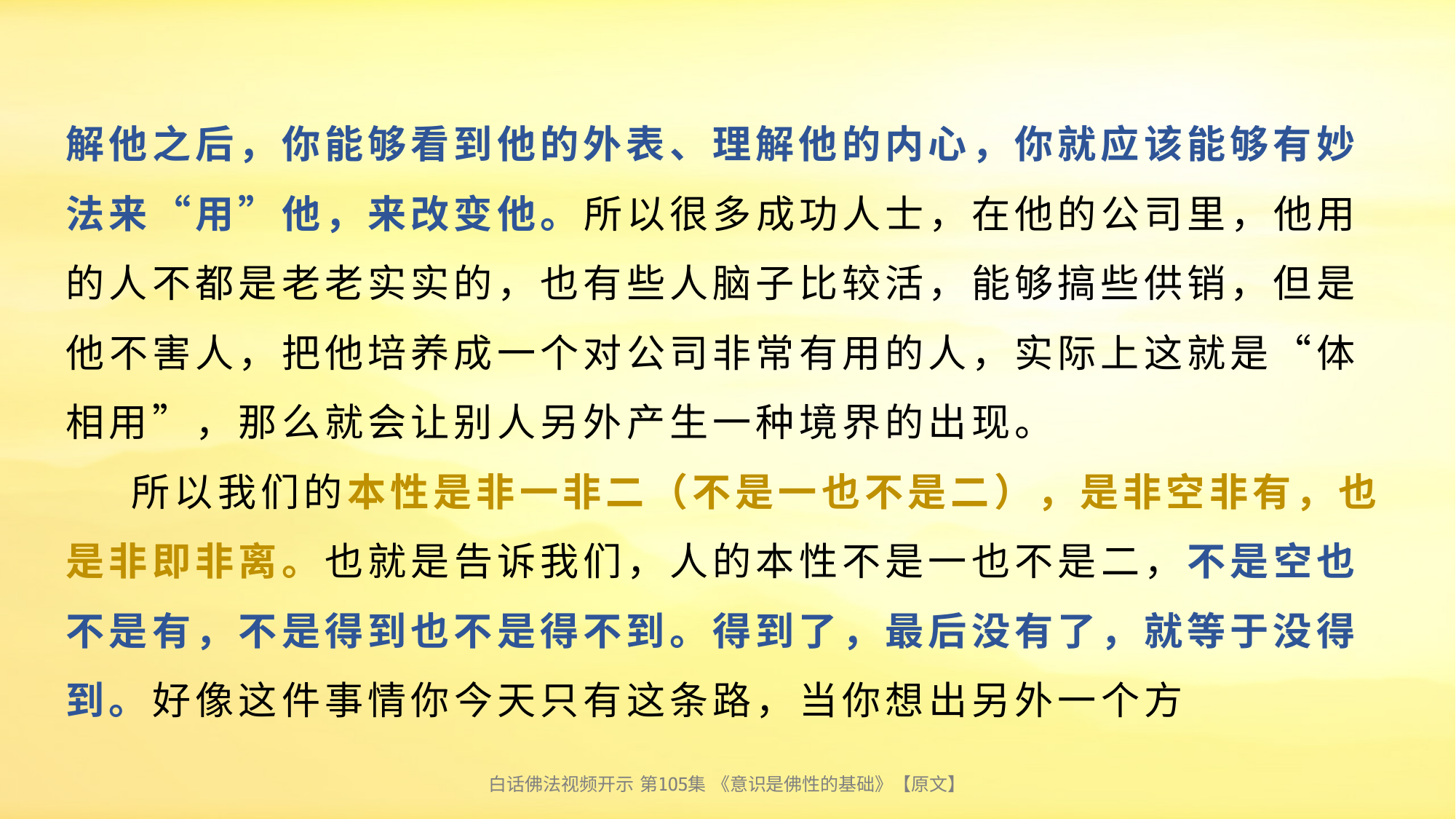

# 解他之后，你能够看到他的外表、理解他的内心，你就应该能够有妙法来“用”他，来改变他。所以很多成功人士，在他的公司里，他用的人不都是老老实实的，也有些人脑子比较活，能够搞些供销，但是他不害人，把他培养成一个对公司非常有用的人，实际上这就是“体相用”，那么就会让别人另外产生一种境界的出现。 所以我们的本性是非一非二（不是一也不是二），是非空非有，也是非即非离。也就是告诉我们，人的本性不是一也不是二，不是空也不是有，不是得到也不是得不到。得到了，最后没有了，就等于没得到。好像这件事情你今天只有这条路，当你想出另外一个方
白话佛法视频开示 第105集 《意识是佛性的基础》【原文】